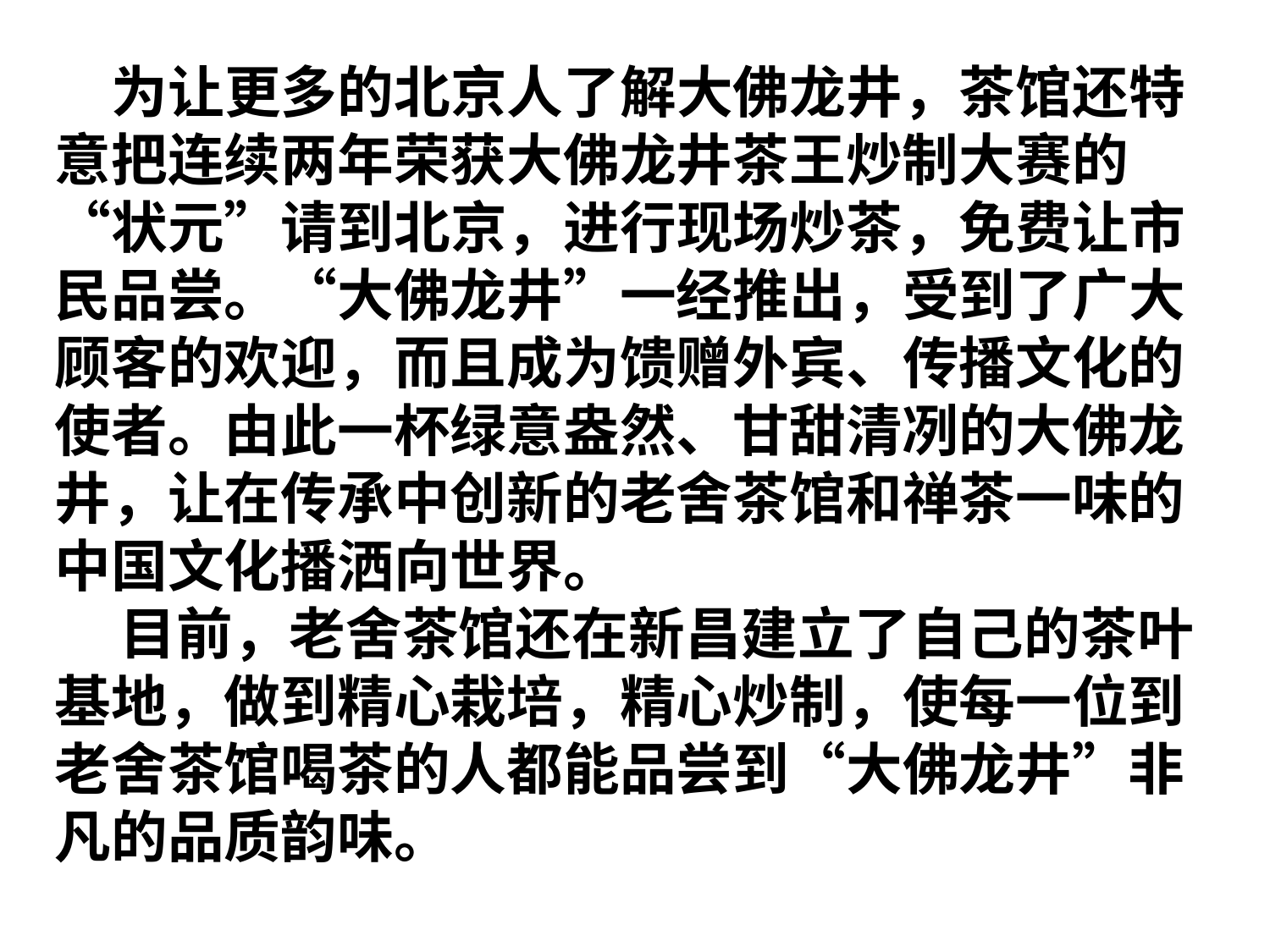

为让更多的北京人了解大佛龙井，茶馆还特意把连续两年荣获大佛龙井茶王炒制大赛的“状元”请到北京，进行现场炒茶，免费让市民品尝。“大佛龙井”一经推出，受到了广大顾客的欢迎，而且成为馈赠外宾、传播文化的使者。由此一杯绿意盎然、甘甜清冽的大佛龙井，让在传承中创新的老舍茶馆和禅茶一味的中国文化播洒向世界。
    目前，老舍茶馆还在新昌建立了自己的茶叶基地，做到精心栽培，精心炒制，使每一位到老舍茶馆喝茶的人都能品尝到“大佛龙井”非凡的品质韵味。
                                      10